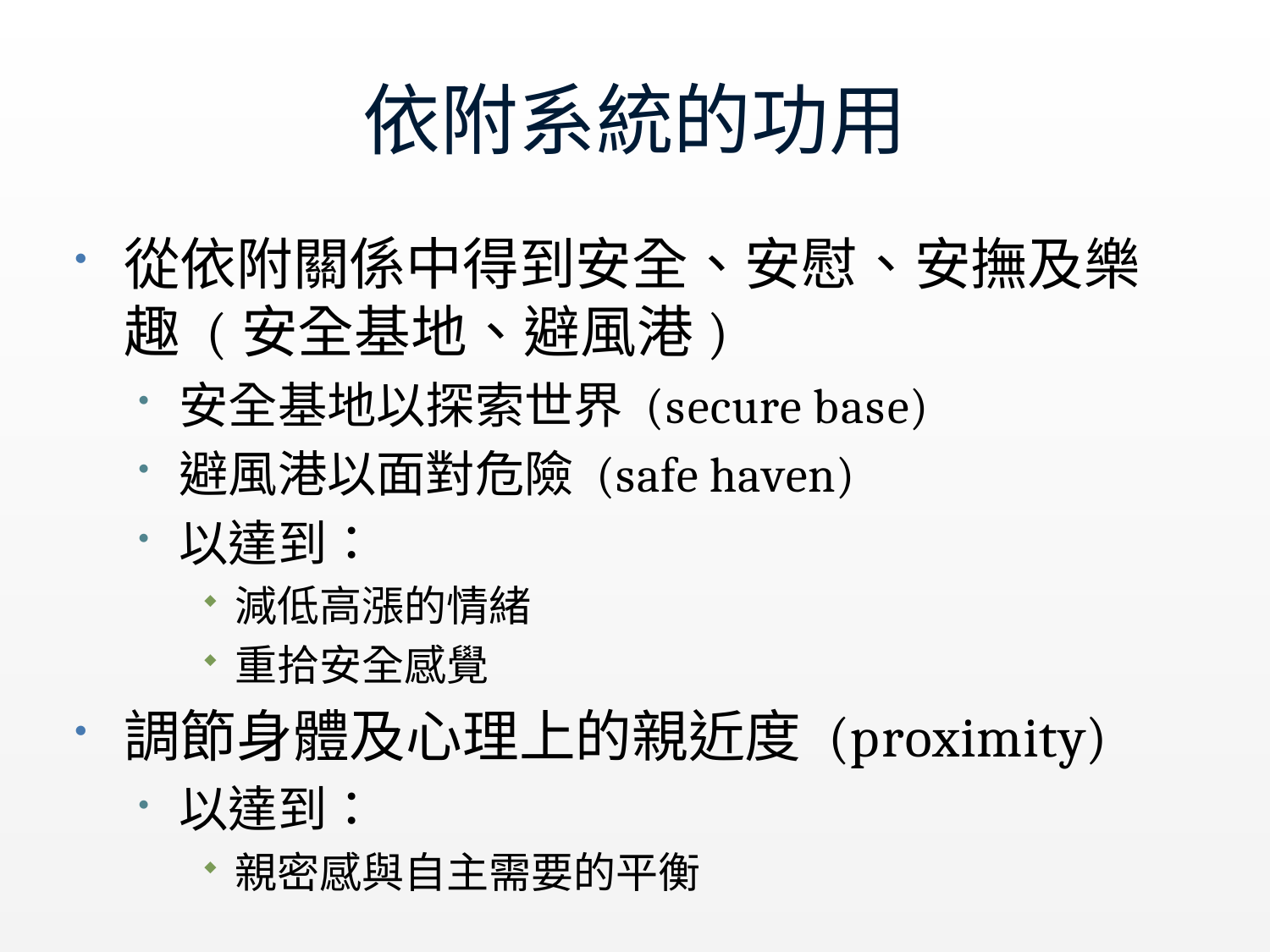

# 依附系統的功用
從依附關係中得到安全、安慰、安撫及樂趣 (安全基地、避風港)
安全基地以探索世界 (secure base)
避風港以面對危險 (safe haven)
以達到：
減低高漲的情緒
重拾安全感覺
調節身體及心理上的親近度 (proximity)
以達到：
親密感與自主需要的平衡
kindylam/cp/swd
5